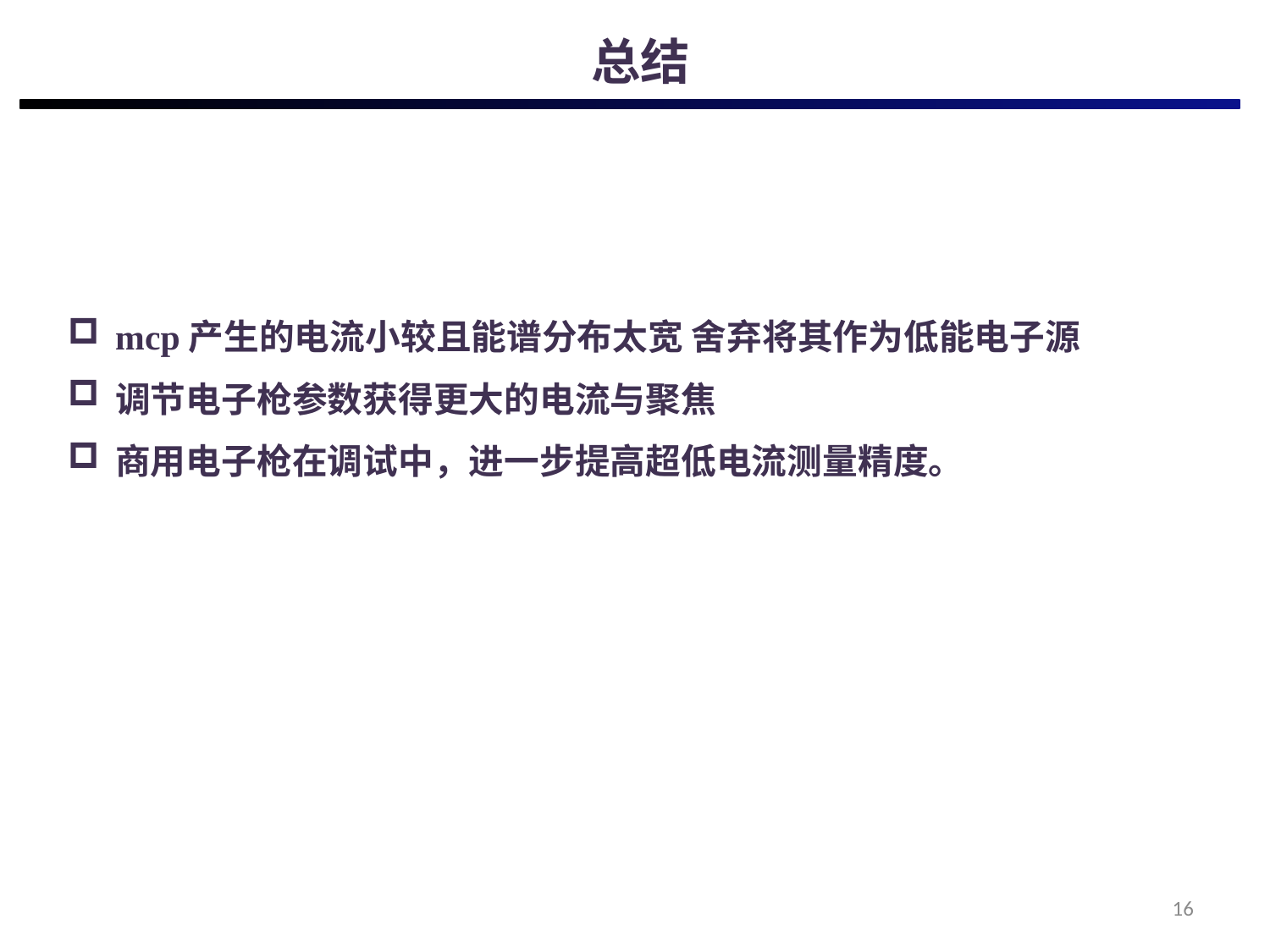

# 总结

mcp产生的电流小较且能谱分布太宽 舍弃将其作为低能电子源
调节电子枪参数获得更大的电流与聚焦
商用电子枪在调试中，进一步提高超低电流测量精度。

16